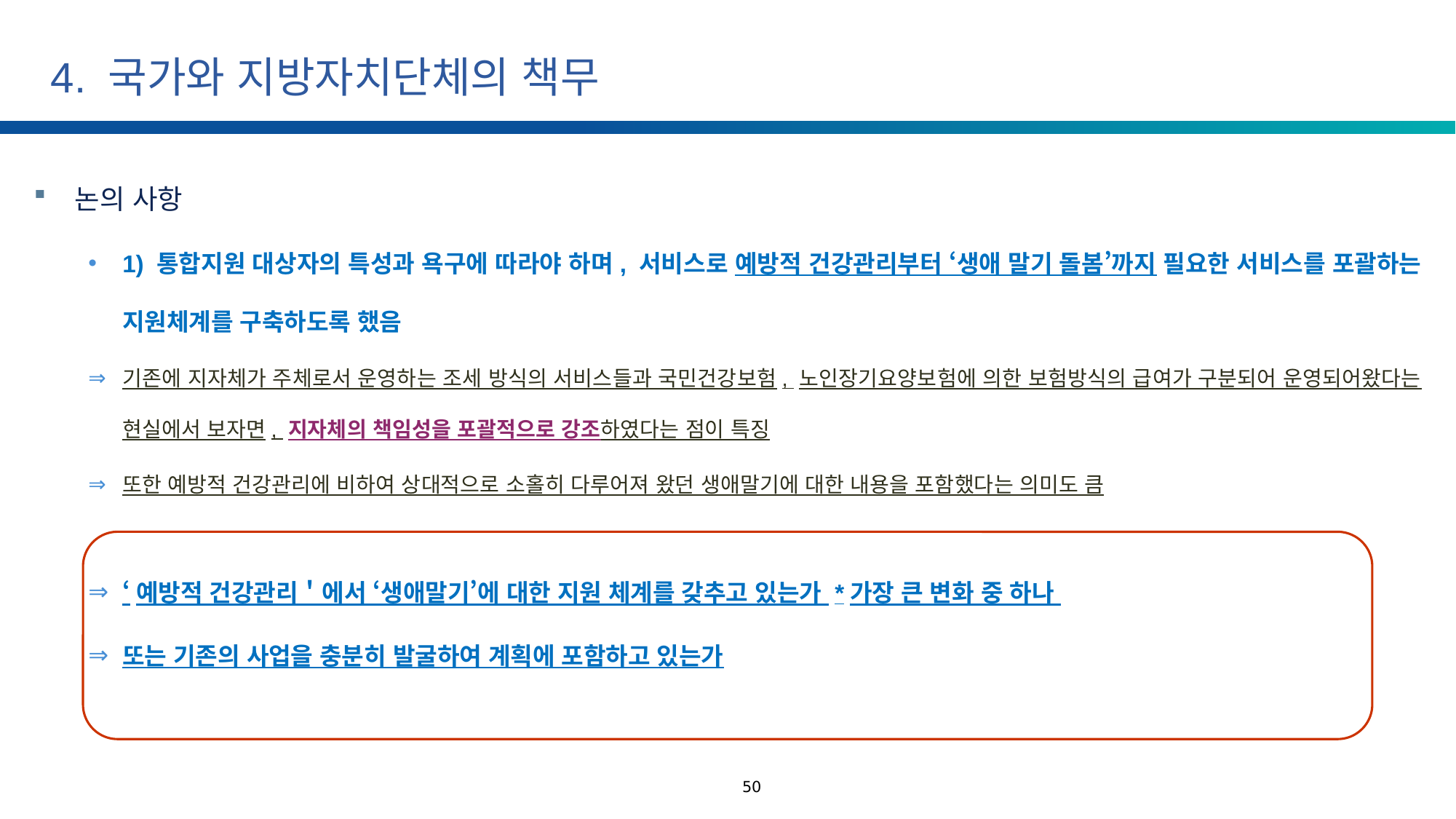

# 4. 국가와 지방자치단체의 책무
논의 사항
1) 통합지원 대상자의 특성과 욕구에 따라야 하며, 서비스로 예방적 건강관리부터 ‘생애 말기 돌봄’까지 필요한 서비스를 포괄하는 지원체계를 구축하도록 했음
기존에 지자체가 주체로서 운영하는 조세 방식의 서비스들과 국민건강보험, 노인장기요양보험에 의한 보험방식의 급여가 구분되어 운영되어왔다는 현실에서 보자면, 지자체의 책임성을 포괄적으로 강조하였다는 점이 특징
또한 예방적 건강관리에 비하여 상대적으로 소홀히 다루어져 왔던 생애말기에 대한 내용을 포함했다는 의미도 큼

‘예방적 건강관리＇에서 ‘생애말기’에 대한 지원 체계를 갖추고 있는가 *가장 큰 변화 중 하나
또는 기존의 사업을 충분히 발굴하여 계획에 포함하고 있는가

50